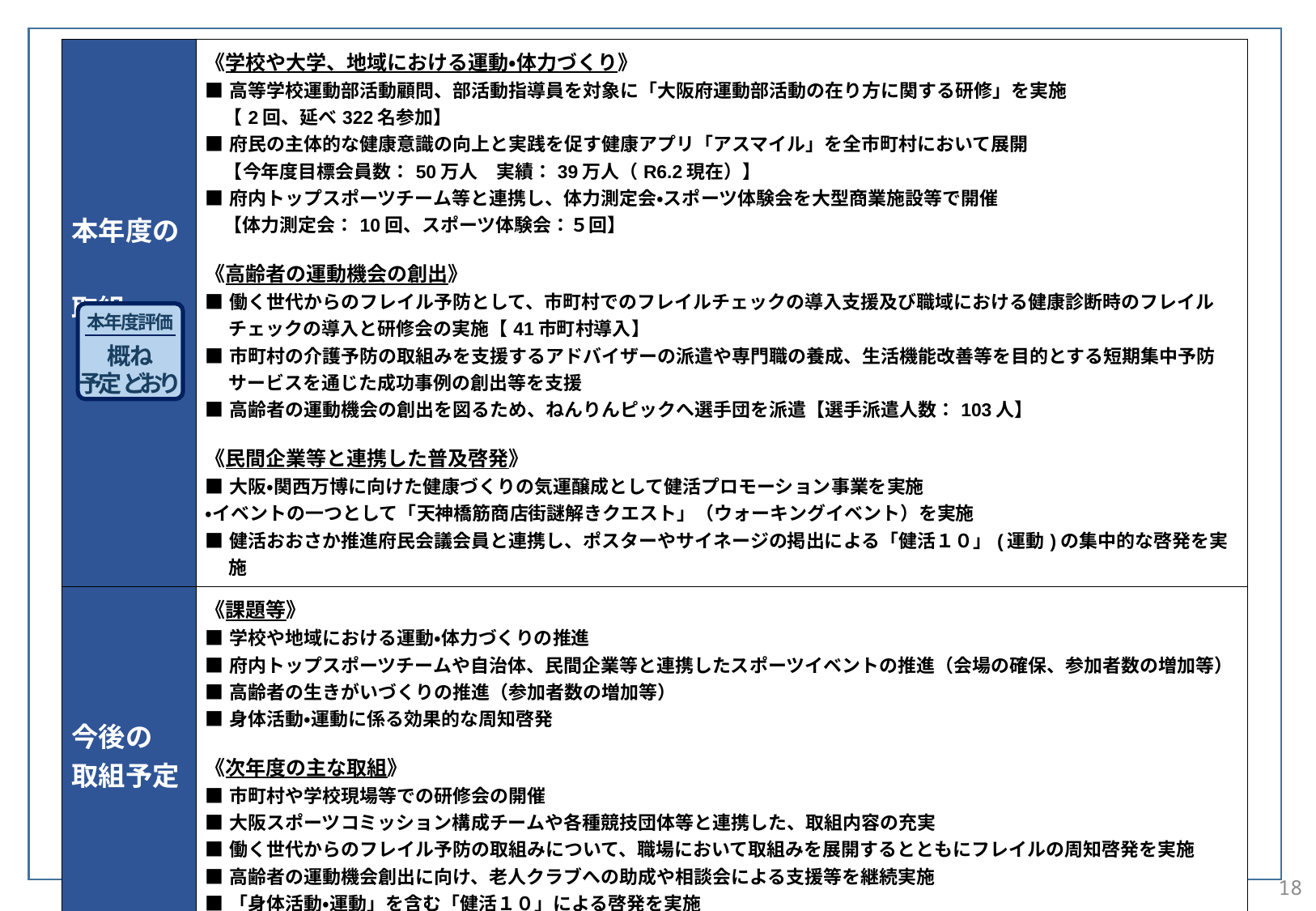

| 本年度の 取組 | 《学校や大学、地域における運動・体力づくり》 ■高等学校運動部活動顧問、部活動指導員を対象に「大阪府運動部活動の在り方に関する研修」を実施 　【2回、延べ322名参加】 ■府民の主体的な健康意識の向上と実践を促す健康アプリ「アスマイル」を全市町村において展開 　【今年度目標会員数：50万人　実績：39万人（R6.2現在）】 ■府内トップスポーツチーム等と連携し、体力測定会・スポーツ体験会を大型商業施設等で開催 　【体力測定会：10回、スポーツ体験会：５回】 《高齢者の運動機会の創出》 ■働く世代からのフレイル予防として、市町村でのフレイルチェックの導入支援及び職域における健康診断時のフレイルチェックの導入と研修会の実施【41市町村導入】 ■市町村の介護予防の取組みを支援するアドバイザーの派遣や専門職の養成、生活機能改善等を目的とする短期集中予防サービスを通じた成功事例の創出等を支援 ■高齢者の運動機会の創出を図るため、ねんりんピックへ選手団を派遣【選手派遣人数：103人】 《民間企業等と連携した普及啓発》 ■大阪・関西万博に向けた健康づくりの気運醸成として健活プロモーション事業を実施 ・イベントの一つとして「天神橋筋商店街謎解きクエスト」（ウォーキングイベント）を実施 ■健活おおさか推進府民会議会員と連携し、ポスターやサイネージの掲出による「健活１０」(運動)の集中的な啓発を実施 |
| --- | --- |
| 今後の 取組予定 | 《課題等》 ■学校や地域における運動・体力づくりの推進 ■府内トップスポーツチームや自治体、民間企業等と連携したスポーツイベントの推進（会場の確保、参加者数の増加等） ■高齢者の生きがいづくりの推進（参加者数の増加等） ■身体活動・運動に係る効果的な周知啓発 《次年度の主な取組》 ■市町村や学校現場等での研修会の開催 ■大阪スポーツコミッション構成チームや各種競技団体等と連携した、取組内容の充実 ■働く世代からのフレイル予防の取組みについて、職場において取組みを展開するとともにフレイルの周知啓発を実施 ■高齢者の運動機会創出に向け、老人クラブへの助成や相談会による支援等を継続実施 ■「身体活動・運動」を含む「健活１０」による啓発を実施 |
| 最終予算（案） （主要事業） | 大阪府健康づくり支援プラットフォーム整備等事業（570,750千円）、府民スポーツレクリエーション等負担金（5,712千円）、健康格差の解決プログラム促進事業（39,220千円の内数）、介護予防活動強化促進事業（19,746千円）、 全国健康福祉祭派遣事業費（16,217千円）高齢者地域活動促進費（75,230千円）、健康づくり気運醸成事業（18,134千円）、万博プレイベント　ワクワクEXPO2023　with健活１０（26,180千円）、健活会議関連推進事業（4,200千円） |
本年度評価

概ね
予定どおり
18